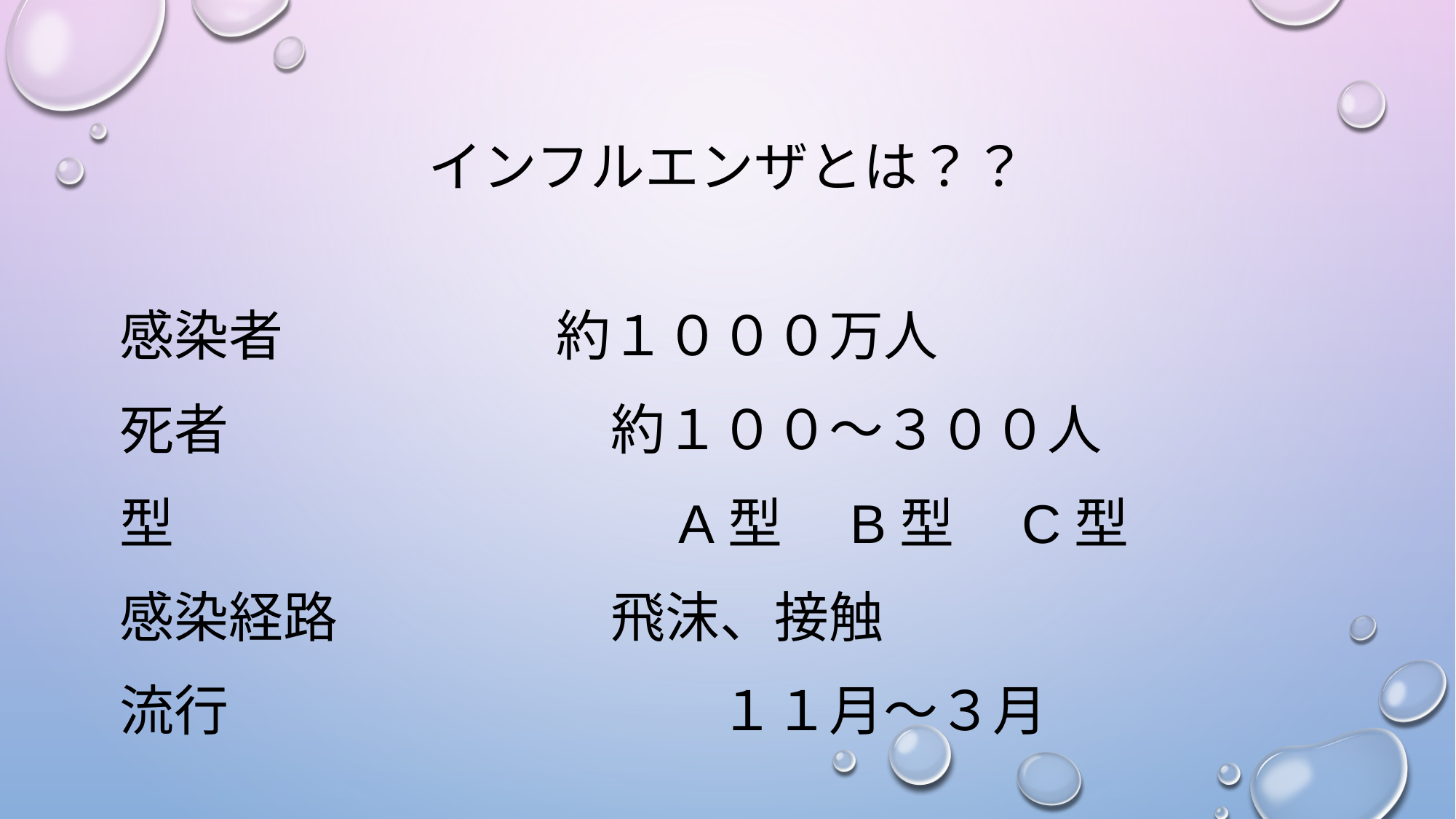

# インフルエンザとは？？
感染者　　　　　約１０００万人
死者　　　　　　　約１００～３００人
型　　　　　　　　　a型　b型　c型
感染経路　　　　　飛沫、接触
流行　　　　　　　　　１１月～３月